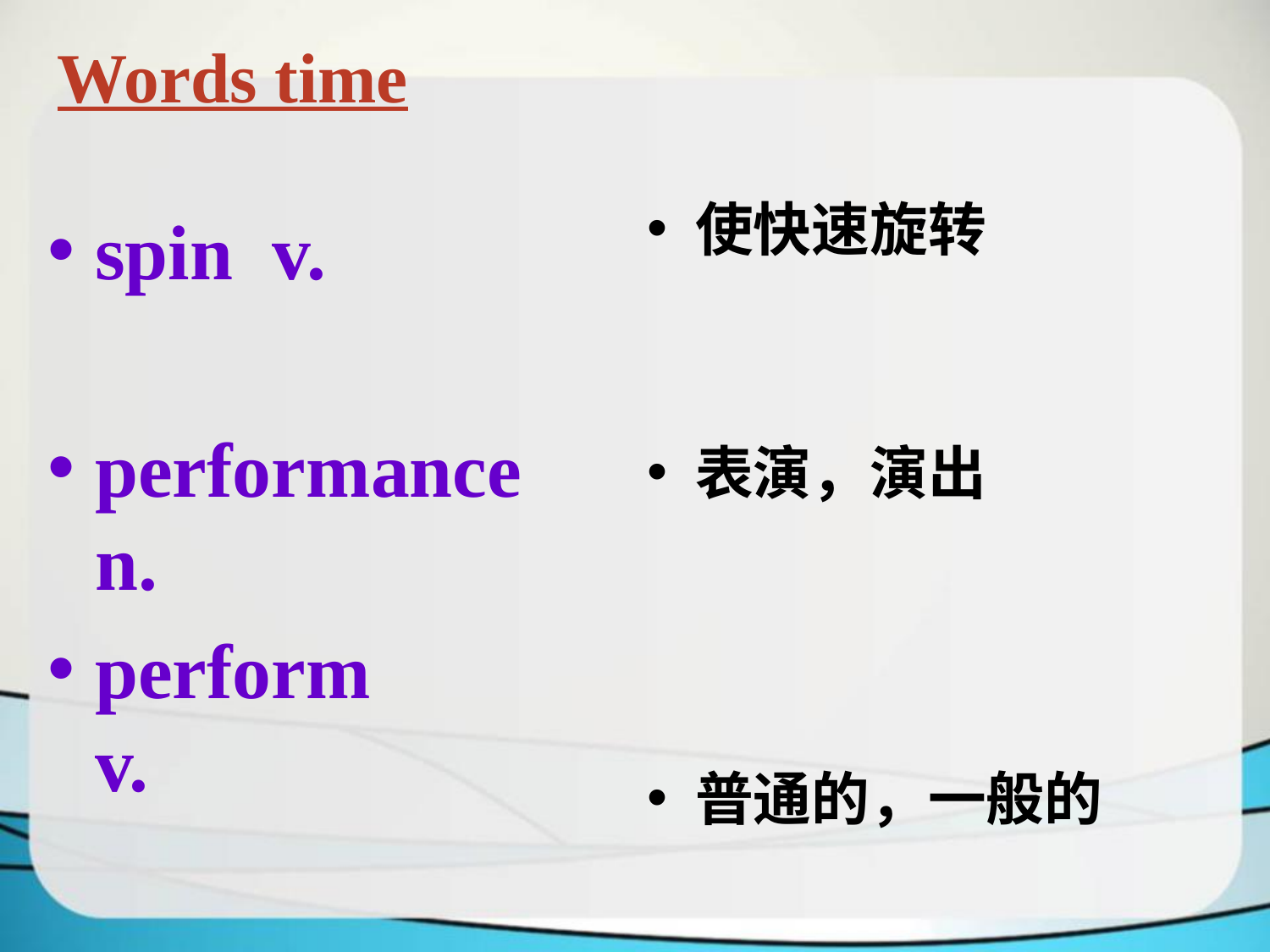

Words time
使快速旋转

表演，演出

普通的，一般的
spin  v.

performance  n.
perform          v.

common  adj.